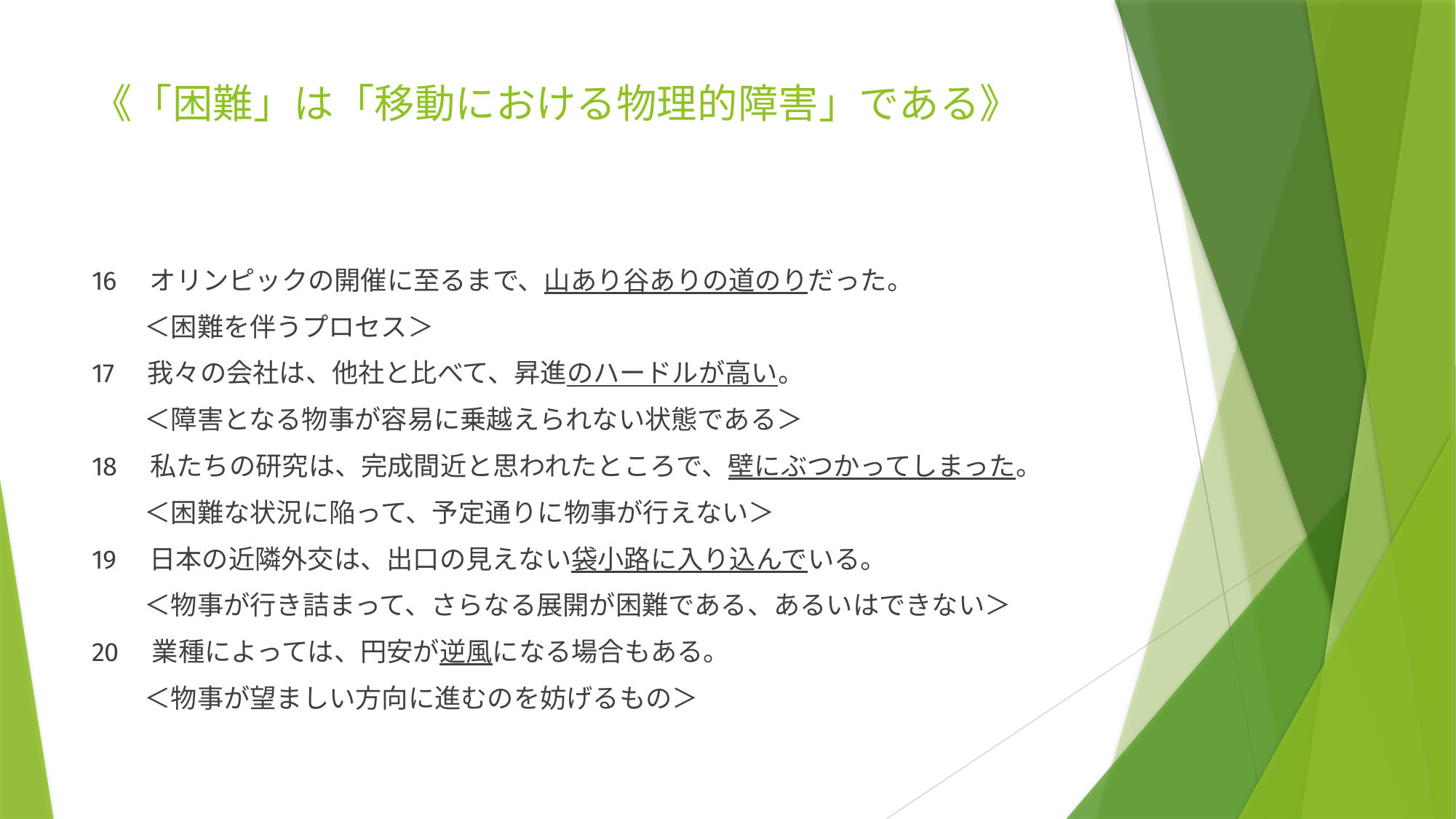

# 《「困難」は「移動における物理的障害」である》
16　オリンピックの開催に至るまで、山あり谷ありの道のりだった。
　　＜困難を伴うプロセス＞
17　我々の会社は、他社と比べて、昇進のハードルが高い。
　　＜障害となる物事が容易に乗越えられない状態である＞
18　私たちの研究は、完成間近と思われたところで、壁にぶつかってしまった。
　　＜困難な状況に陥って、予定通りに物事が行えない＞
19　日本の近隣外交は、出口の見えない袋小路に入り込んでいる。
　　＜物事が行き詰まって、さらなる展開が困難である、あるいはできない＞
20　業種によっては、円安が逆風になる場合もある。
　　＜物事が望ましい方向に進むのを妨げるもの＞